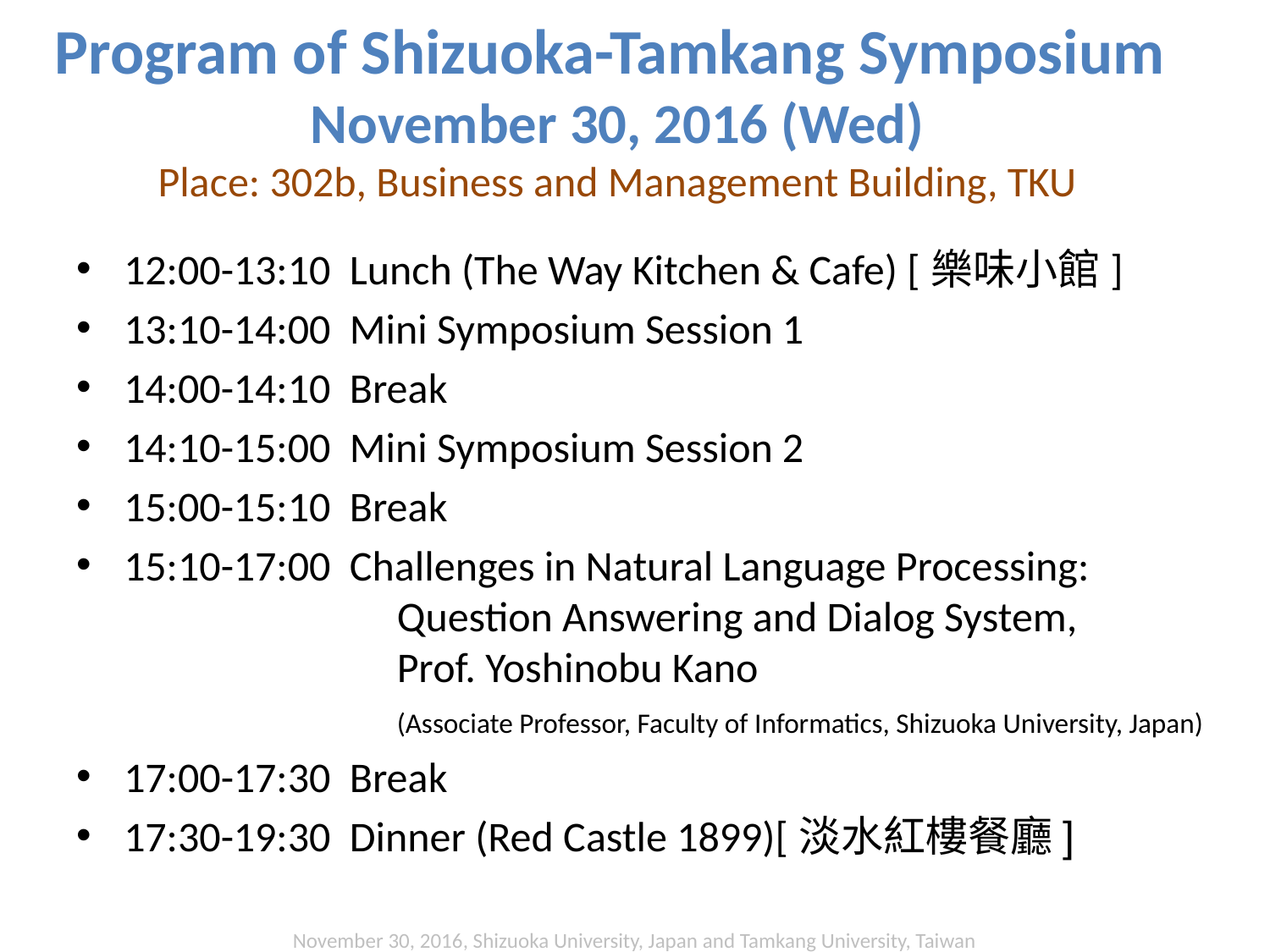

# Program of Shizuoka-Tamkang Symposium November 30, 2016 (Wed) Place: 302b, Business and Management Building, TKU
12:00-13:10  Lunch (The Way Kitchen & Cafe) [樂味小館]
13:10-14:00  Mini Symposium Session 1
14:00-14:10  Break
14:10-15:00  Mini Symposium Session 2
15:00-15:10  Break
15:10-17:00  Challenges in Natural Language Processing:
		  Question Answering and Dialog System,
		  Prof. Yoshinobu Kano
		  (Associate Professor, Faculty of Informatics, Shizuoka University, Japan)
17:00-17:30  Break
17:30-19:30  Dinner (Red Castle 1899)[淡水紅樓餐廳]
November 30, 2016, Shizuoka University, Japan and Tamkang University, Taiwan